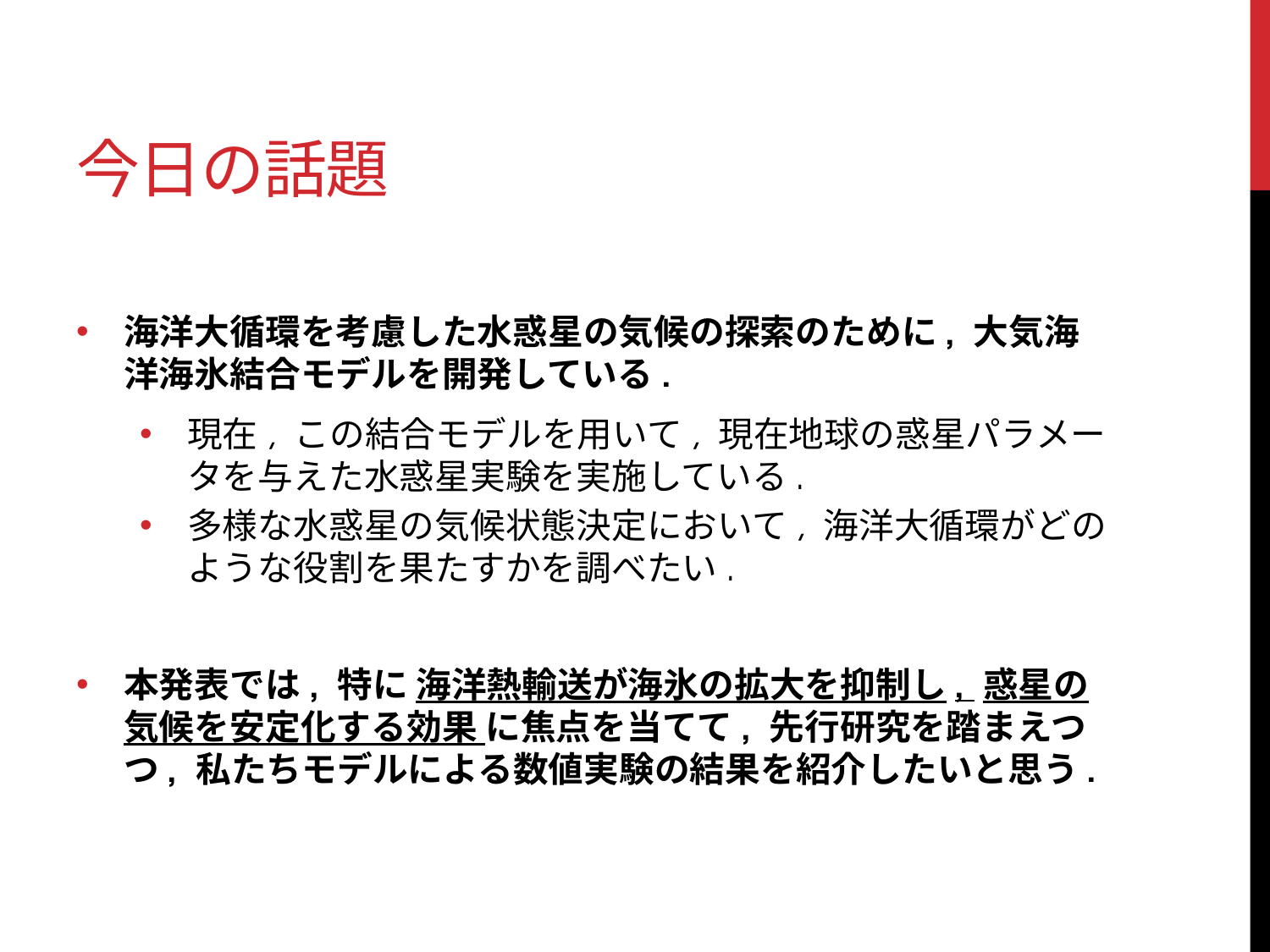

# 今日の話題

海洋大循環を考慮した水惑星の気候の探索のために, 大気海洋海氷結合モデルを開発している.
現在, この結合モデルを用いて, 現在地球の惑星パラメータを与えた水惑星実験を実施している.
多様な水惑星の気候状態決定において, 海洋大循環がどのような役割を果たすかを調べたい.

本発表では, 特に 海洋熱輸送が海氷の拡大を抑制し, 惑星の気候を安定化する効果 に焦点を当てて, 先行研究を踏まえつつ, 私たちモデルによる数値実験の結果を紹介したいと思う.